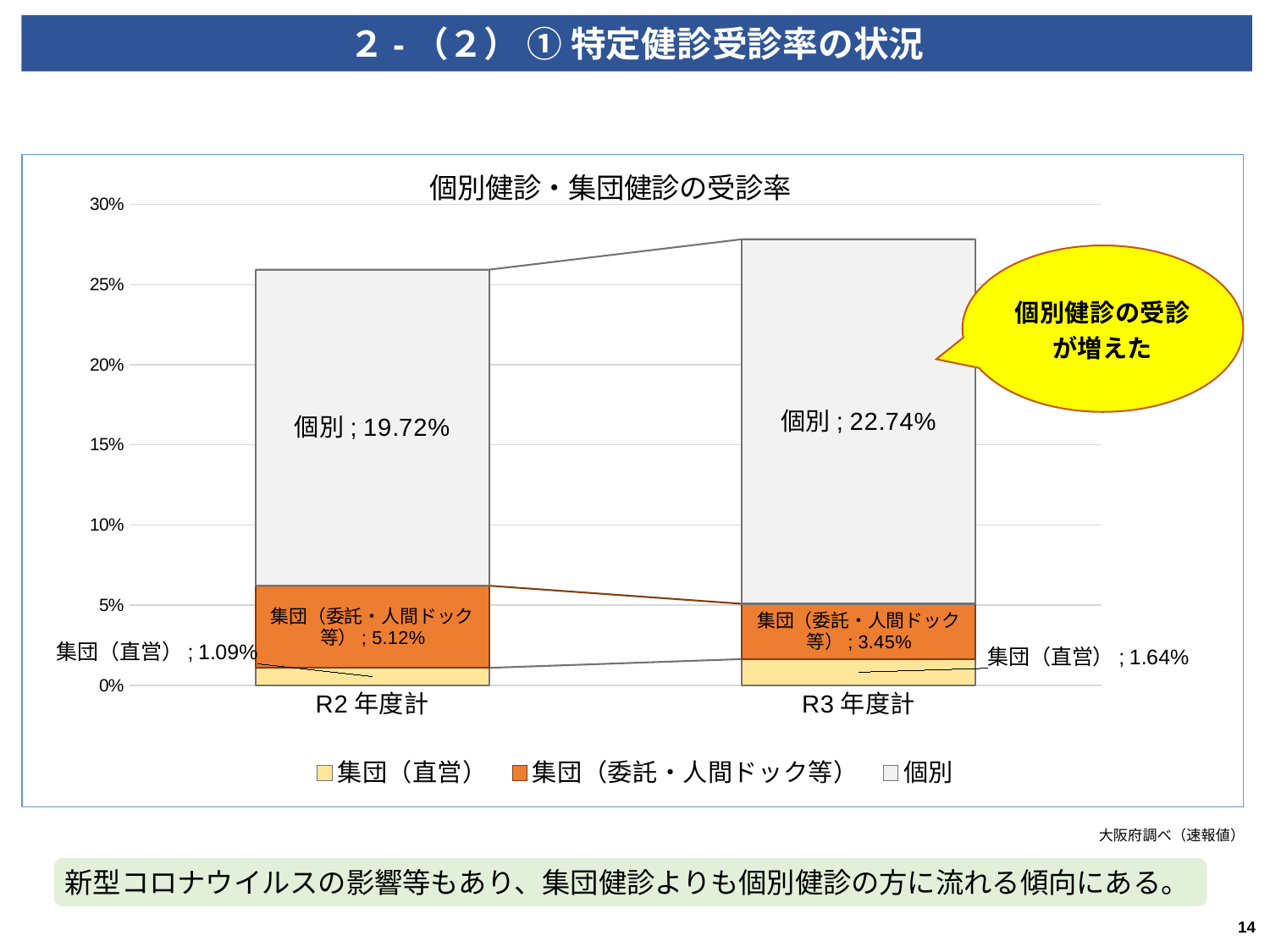

２-（２） ① 特定健診受診率の状況

### Chart: 個別健診・集団健診の受診率

| Category | 集団（直営） | 集団（委託・人間ドック等） | 個別 |
|---|---|---|---|
| R2年度計 | 0.010935147165764403 | 0.05118738935940473 | 0.19720065521268704 |
| R3年度計 | 0.016376042286240136 | 0.034500095390934495 | 0.22736934247589977 |
大阪府調べ（速報値）
新型コロナウイルスの影響等もあり、集団健診よりも個別健診の方に流れる傾向にある。
14